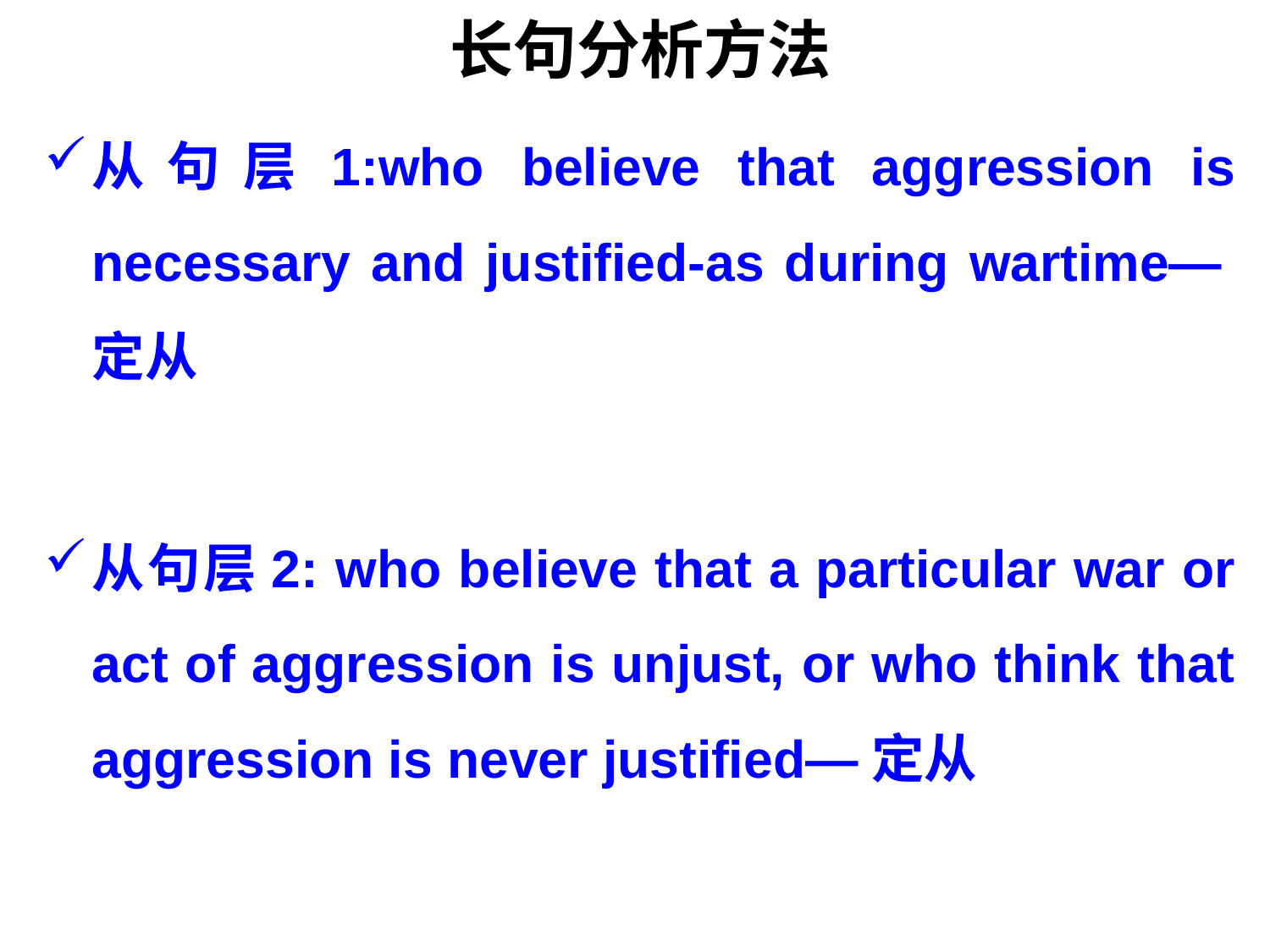

长句分析方法
从句层1:who believe that aggression is necessary and justified-as during wartime—定从

从句层2: who believe that a particular war or act of aggression is unjust, or who think that aggression is never justified—定从